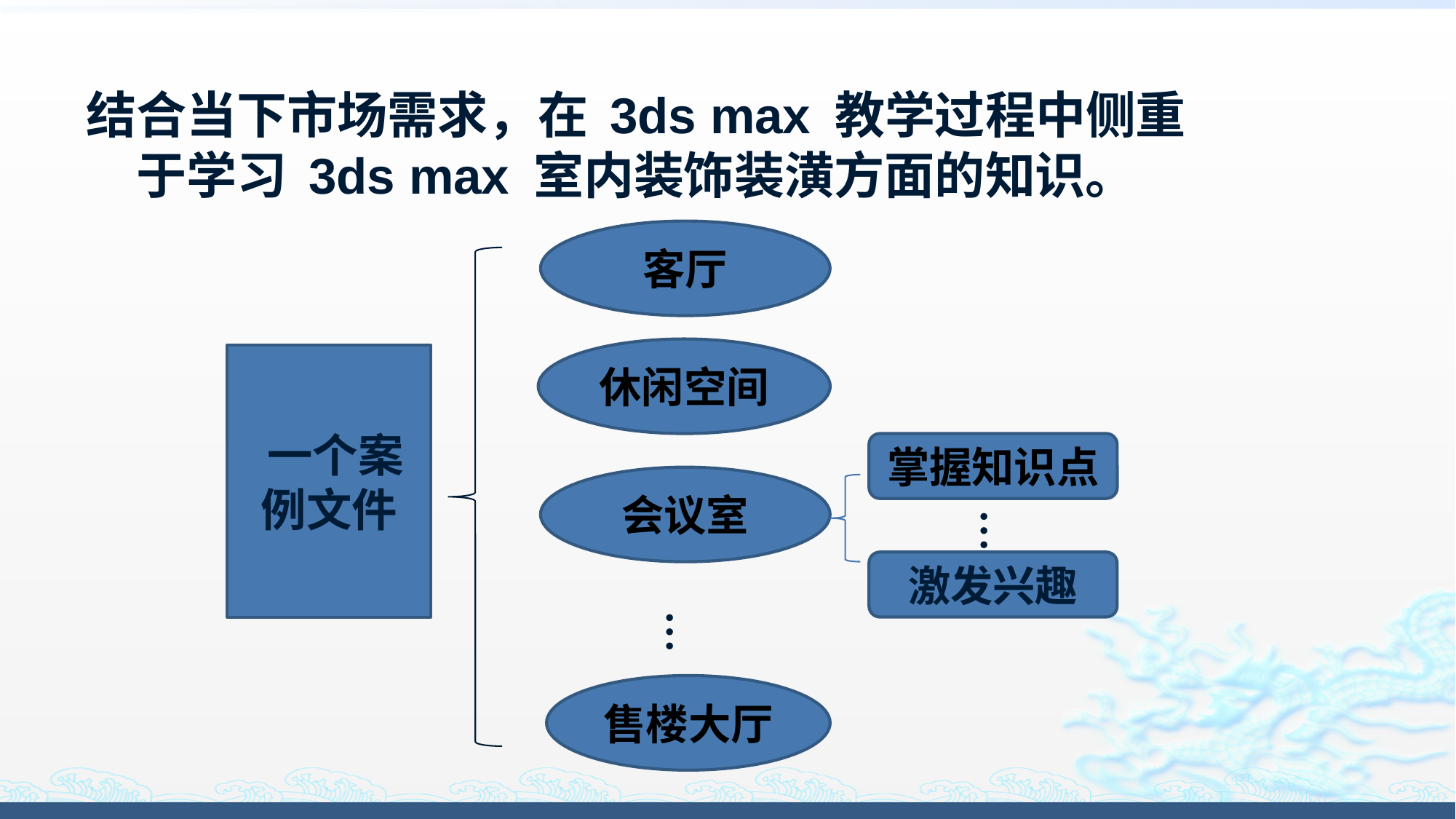

# 结合当下市场需求，在 3ds max 教学过程中侧重于学习 3ds max 室内装饰装潢方面的知识。
客厅

休闲空间
 一个案例文件

掌握知识点
会议室

︙
激发兴趣
︙
售楼大厅